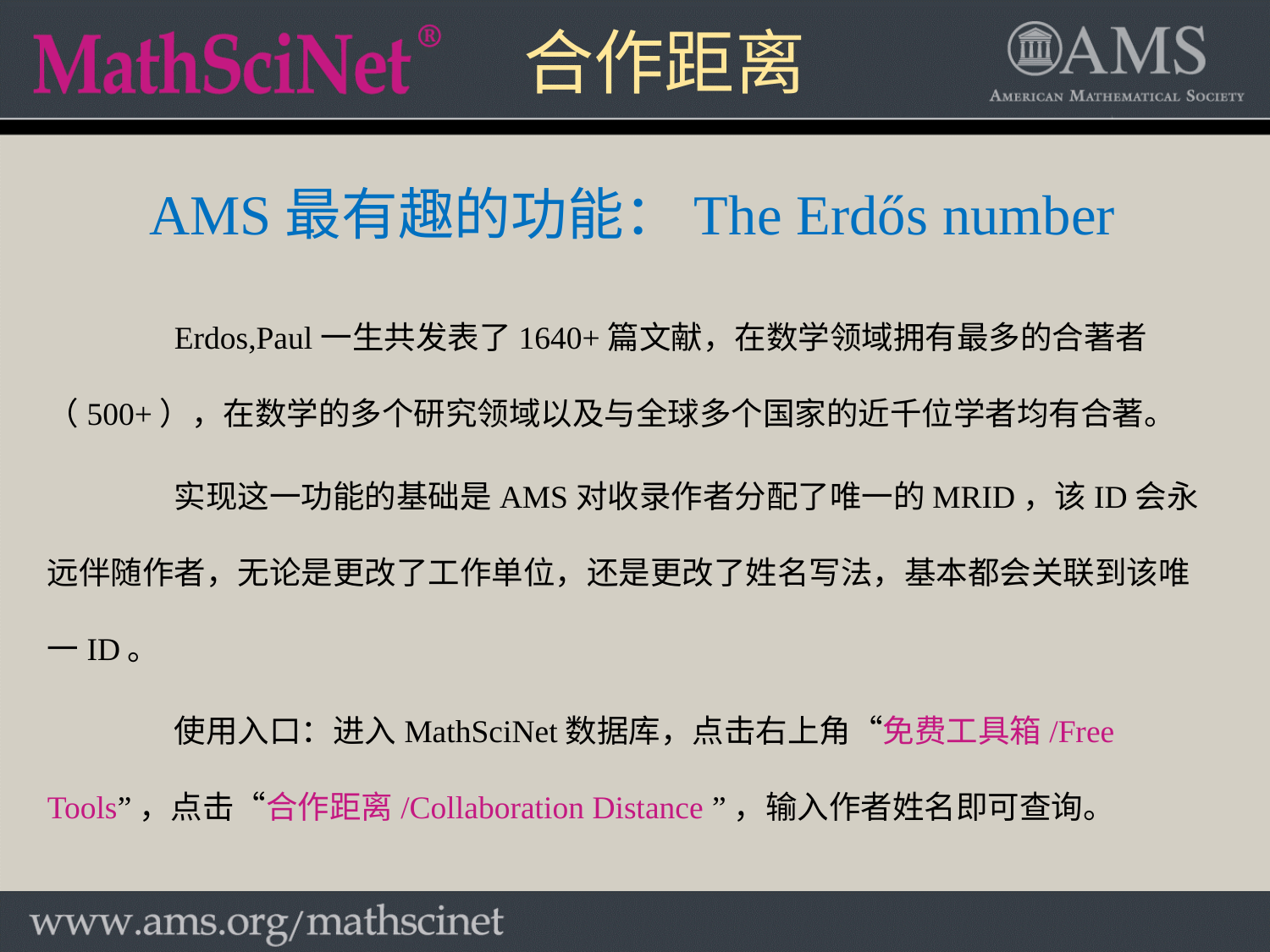

合作距离
AMS最有趣的功能：The Erdős number
	Erdos,Paul一生共发表了1640+篇文献，在数学领域拥有最多的合著者（500+），在数学的多个研究领域以及与全球多个国家的近千位学者均有合著。
	实现这一功能的基础是AMS对收录作者分配了唯一的MRID，该ID会永远伴随作者，无论是更改了工作单位，还是更改了姓名写法，基本都会关联到该唯一ID。
	使用入口：进入MathSciNet数据库，点击右上角“免费工具箱/Free Tools”，点击“合作距离/Collaboration Distance ”，输入作者姓名即可查询。